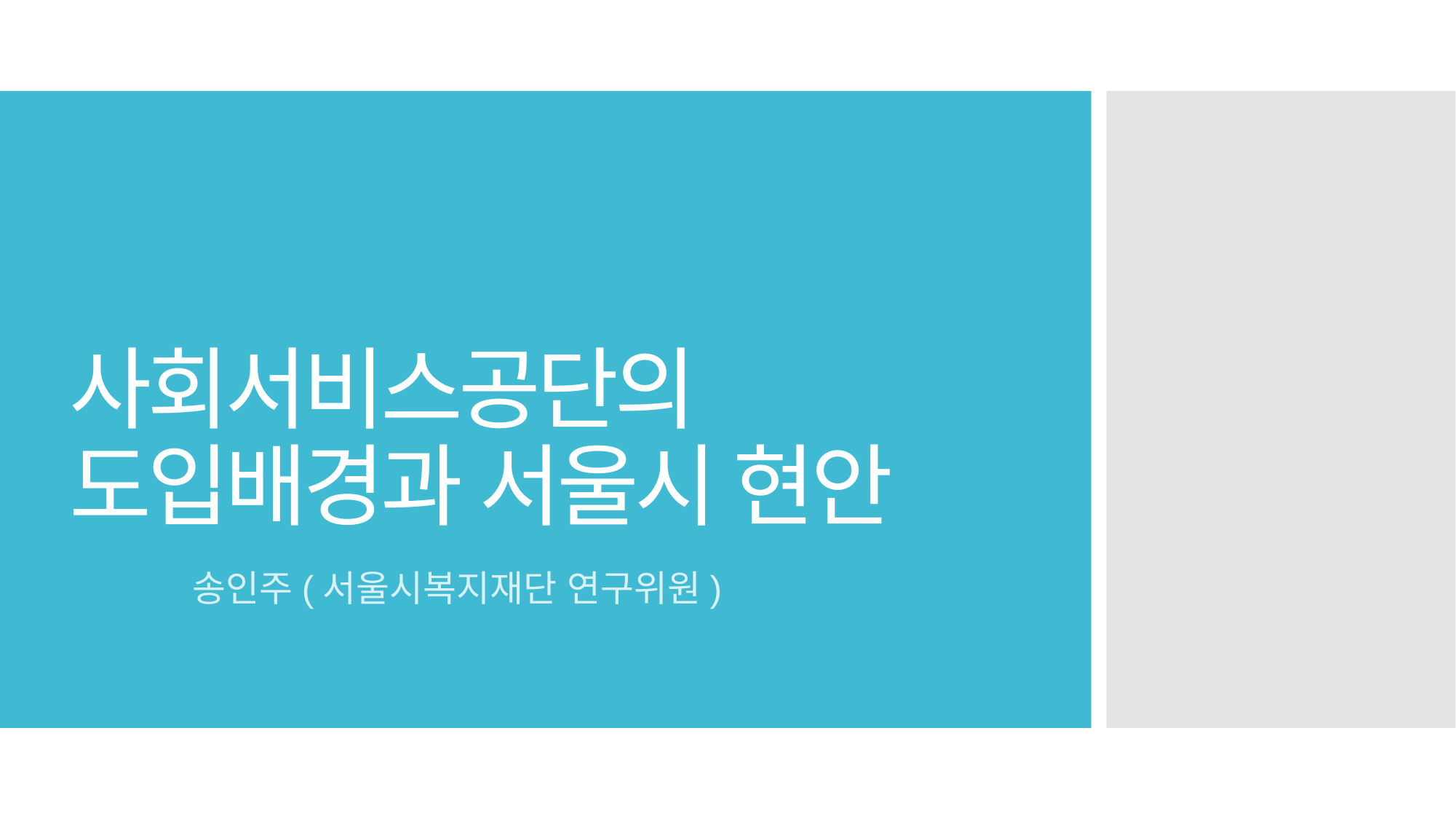

# 사회서비스공단의 도입배경과 서울시 현안
송인주(서울시복지재단 연구위원)